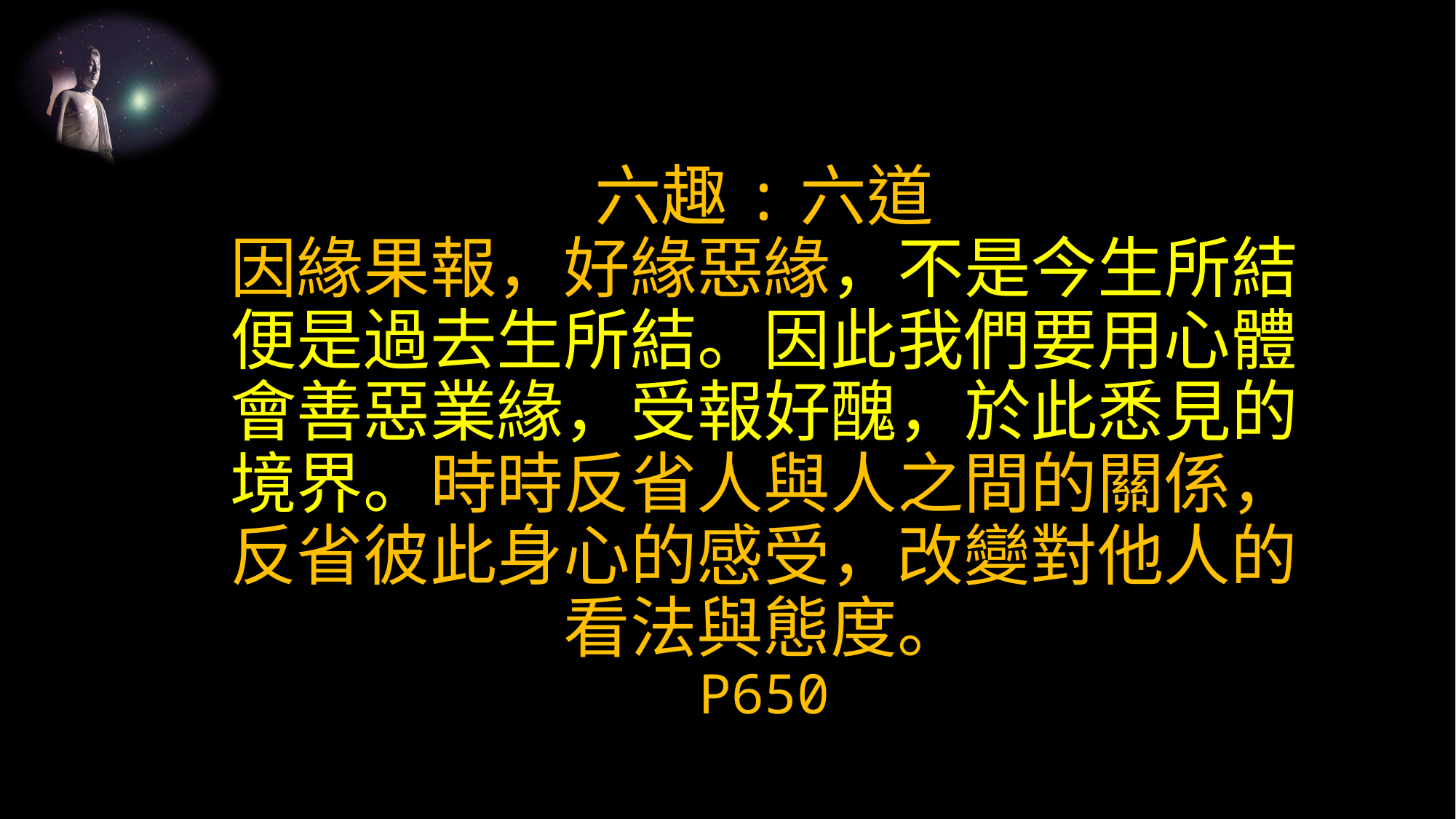

六趣:六道
因緣果報，好緣惡緣，不是今生所結便是過去生所結。因此我們要用心體會善惡業緣，受報好醜，於此悉見的境界。時時反省人與人之間的關係，反省彼此身心的感受，改變對他人的看法與態度。
P650